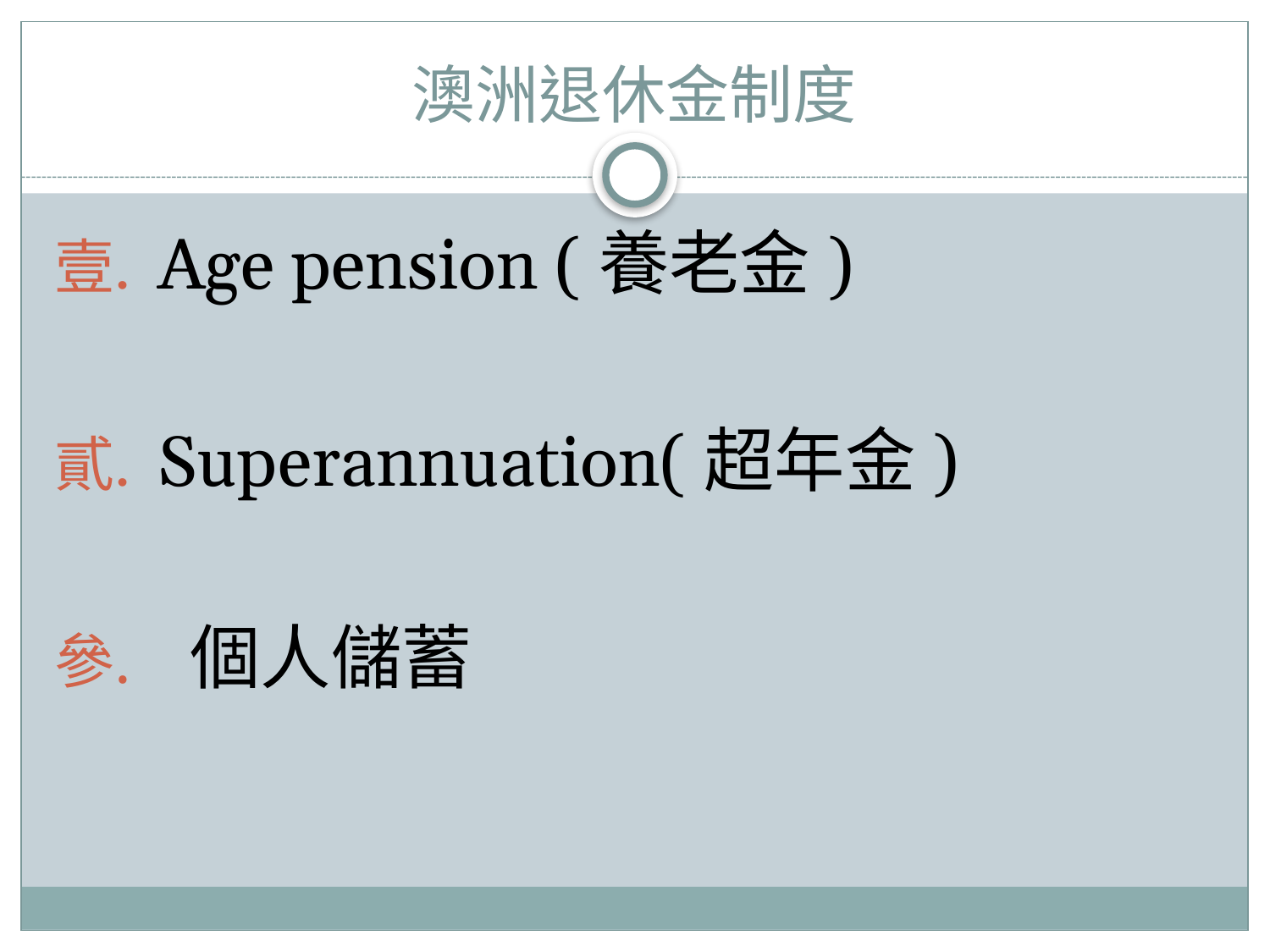

# 澳洲退休金制度
Age pension (養老金)

Superannuation(超年金)

 個人儲蓄